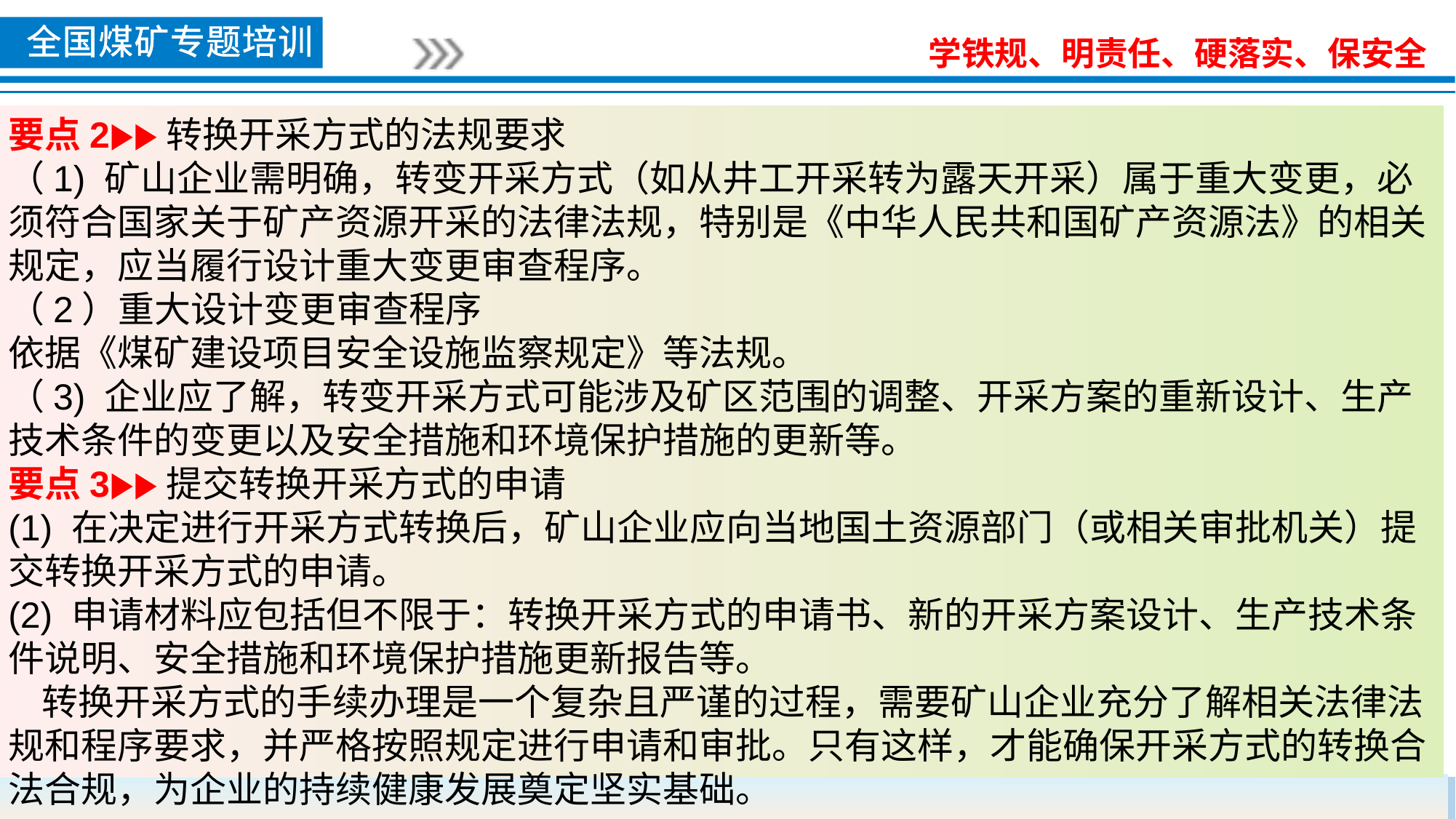

要点2▶▶转换开采方式的法规要求
（1) 矿山企业需明确，转变开采方式（如从井工开采转为露天开采）属于重大变更，必须符合国家关于矿产资源开采的法律法规，特别是《中华人民共和国矿产资源法》的相关规定，应当履行设计重大变更审查程序。
（2）重大设计变更审查程序
依据《煤矿建设项目安全设施监察规定》等法规。
（3) 企业应了解，转变开采方式可能涉及矿区范围的调整、开采方案的重新设计、生产技术条件的变更以及安全措施和环境保护措施的更新等。
要点3▶▶提交转换开采方式的申请
(1) 在决定进行开采方式转换后，矿山企业应向当地国土资源部门（或相关审批机关）提交转换开采方式的申请。
(2) 申请材料应包括但不限于：转换开采方式的申请书、新的开采方案设计、生产技术条件说明、安全措施和环境保护措施更新报告等。
   转换开采方式的手续办理是一个复杂且严谨的过程，需要矿山企业充分了解相关法律法规和程序要求，并严格按照规定进行申请和审批。只有这样，才能确保开采方式的转换合法合规，为企业的持续健康发展奠定坚实基础。